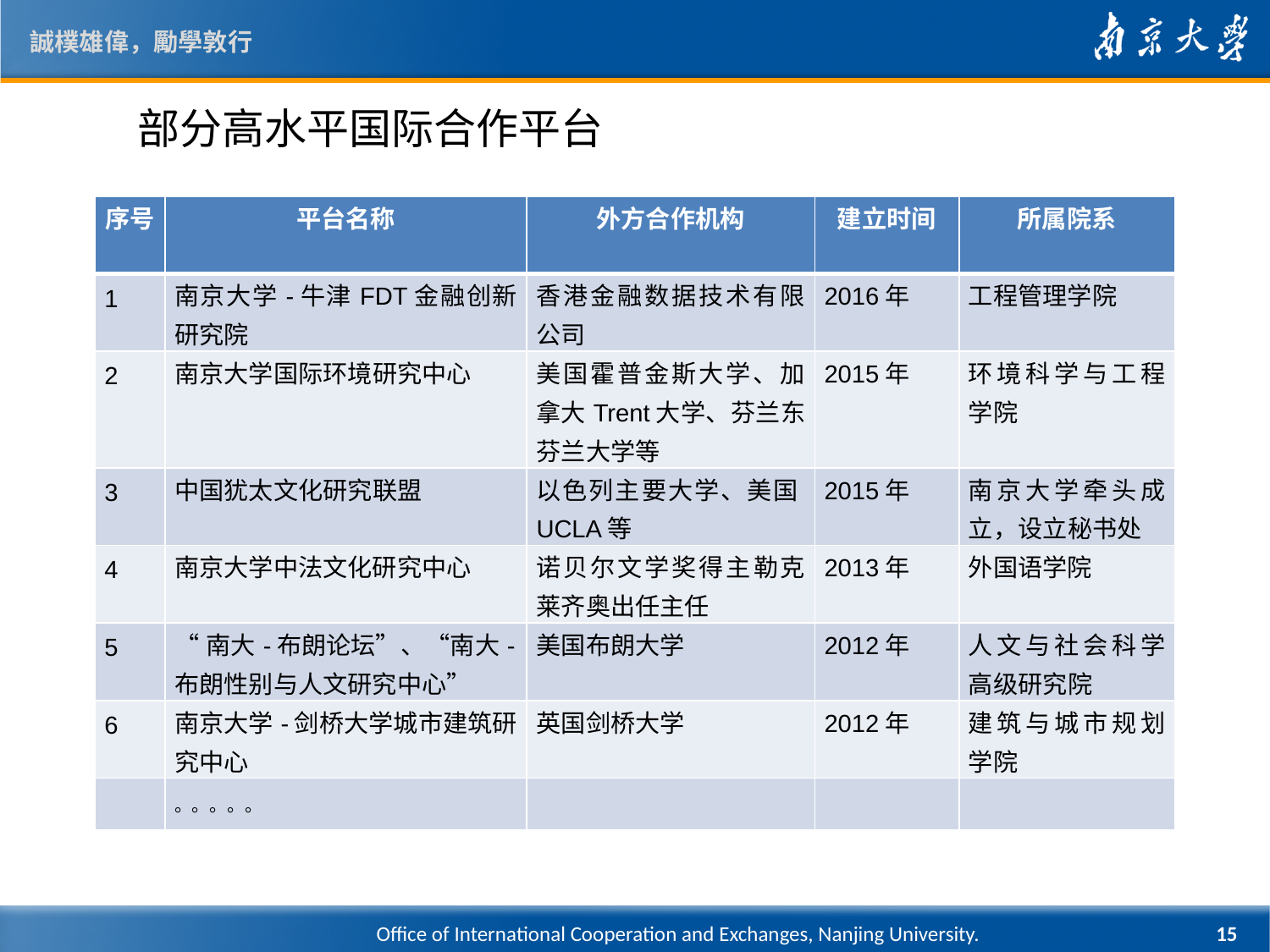

部分高水平国际合作平台
| 序号 | 平台名称 | 外方合作机构 | 建立时间 | 所属院系 |
| --- | --- | --- | --- | --- |
| 1 | 南京大学-牛津FDT金融创新研究院 | 香港金融数据技术有限公司 | 2016年 | 工程管理学院 |
| 2 | 南京大学国际环境研究中心 | 美国霍普金斯大学、加拿大Trent大学、芬兰东芬兰大学等 | 2015年 | 环境科学与工程学院 |
| 3 | 中国犹太文化研究联盟 | 以色列主要大学、美国UCLA等 | 2015年 | 南京大学牵头成立，设立秘书处 |
| 4 | 南京大学中法文化研究中心 | 诺贝尔文学奖得主勒克莱齐奥出任主任 | 2013年 | 外国语学院 |
| 5 | “南大-布朗论坛”、“南大-布朗性别与人文研究中心” | 美国布朗大学 | 2012年 | 人文与社会科学高级研究院 |
| 6 | 南京大学-剑桥大学城市建筑研究中心 | 英国剑桥大学 | 2012年 | 建筑与城市规划学院 |
|  | 。。。。。 |  |  |  |